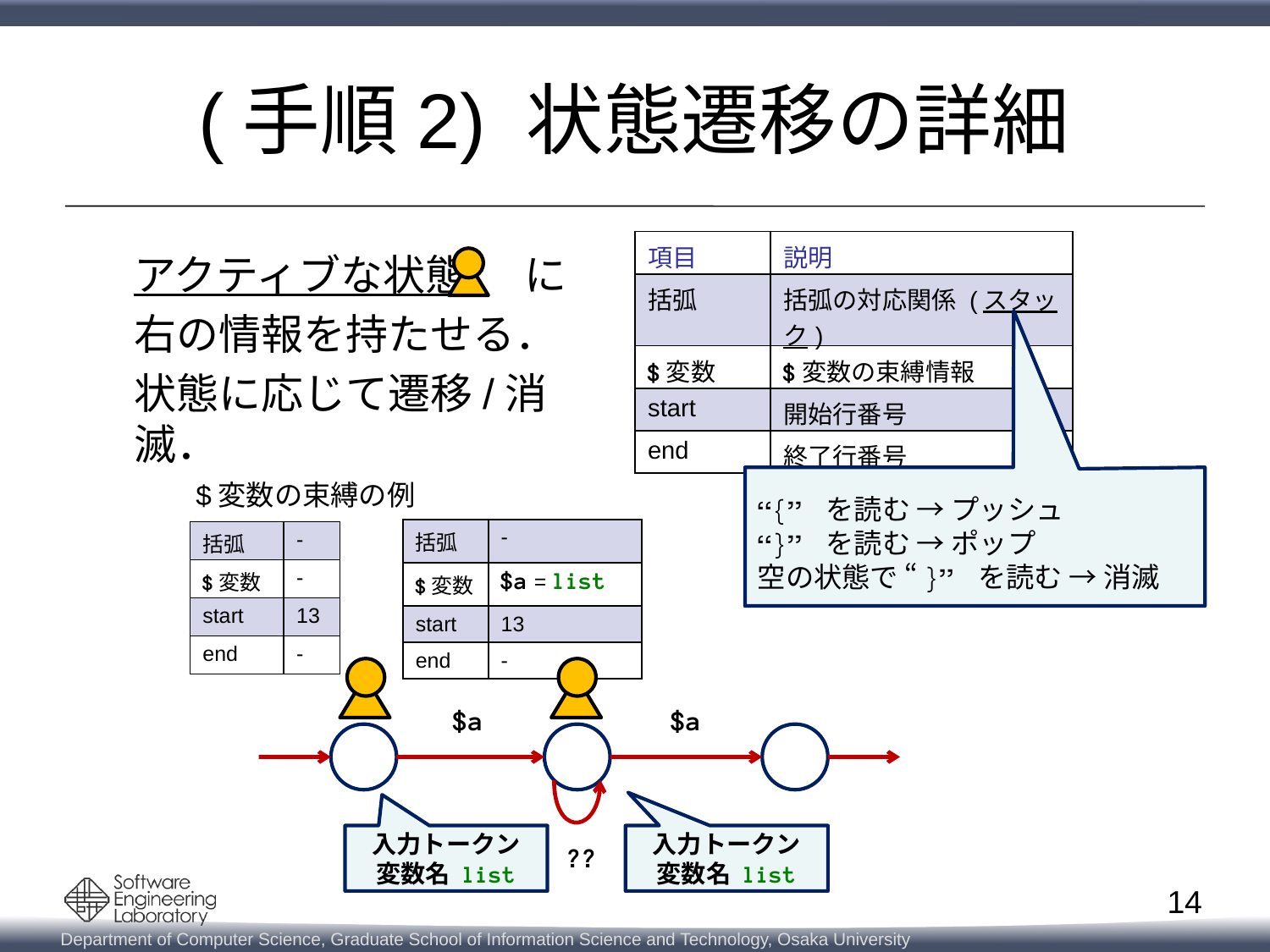

# (手順2) 状態遷移の詳細
| 項目 | 説明 |
| --- | --- |
| 括弧 | 括弧の対応関係 (スタック) |
| $変数 | $変数の束縛情報 |
| start | 開始行番号 |
| end | 終了行番号 |
アクティブな状態      に
右の情報を持たせる．
状態に応じて遷移/消滅．

“{” を読む → プッシュ
“}” を読む → ポップ
空の状態で “}” を読む → 消滅
$変数の束縛の例
| 括弧 | - |
| --- | --- |
| $変数 | $a = list |
| start | 13 |
| end | - |
| 括弧 | - |
| --- | --- |
| $変数 | - |
| start | 13 |
| end | - |

$a
$a

入力トークン
変数名 list
入力トークン
変数名 list
??
14